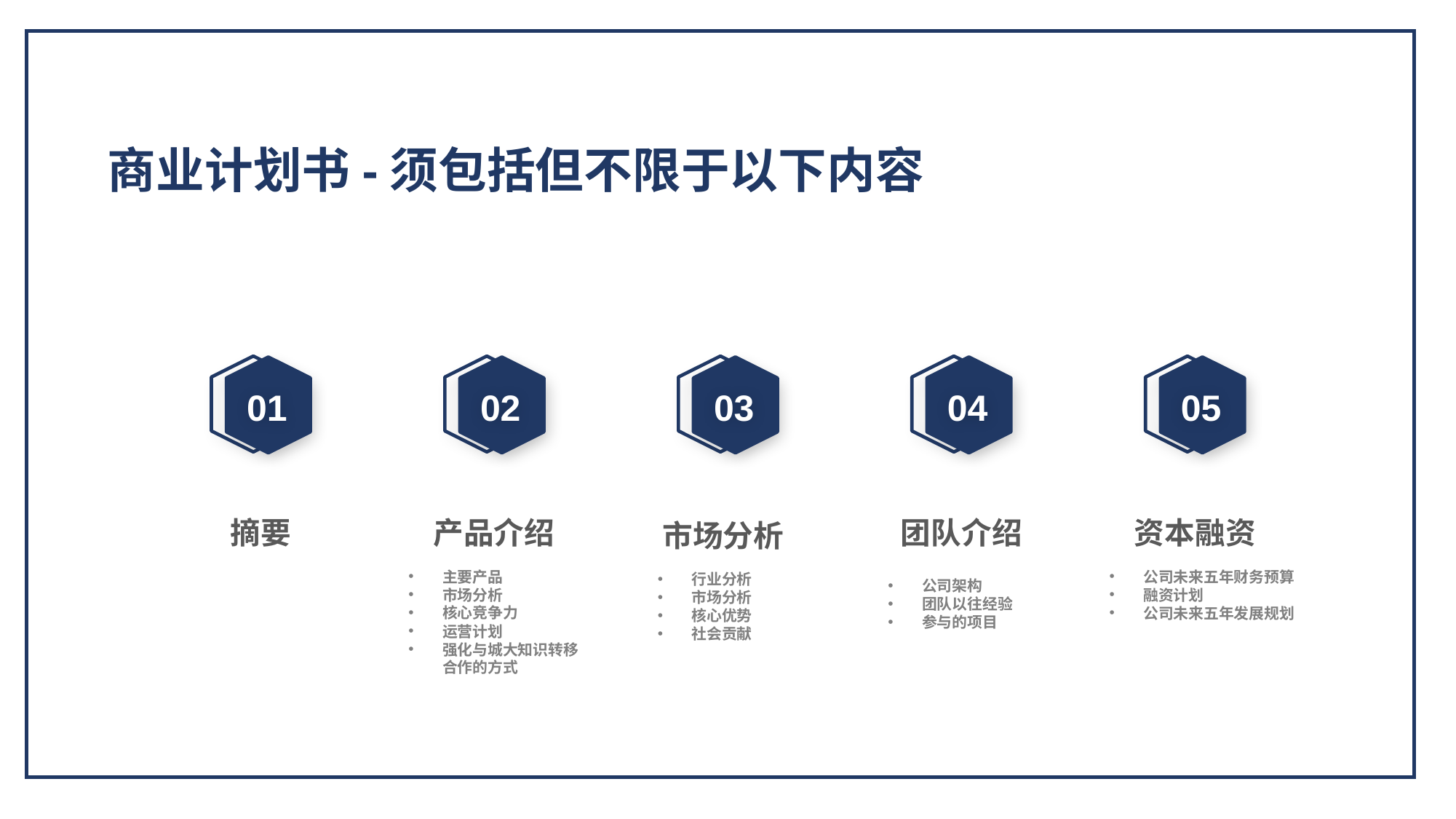

商业计划书-须包括但不限于以下内容

01
02
03
04
05
产品介绍
摘要
团队介绍
资本融资
市场分析
主要产品
市场分析
核心竞争力
运营计划
强化与城大知识转移合作的方式

公司未来五年财务预算
融资计划
公司未来五年发展规划

行业分析
市场分析
核心优势
社会贡献

公司架构
团队以往经验
参与的项目